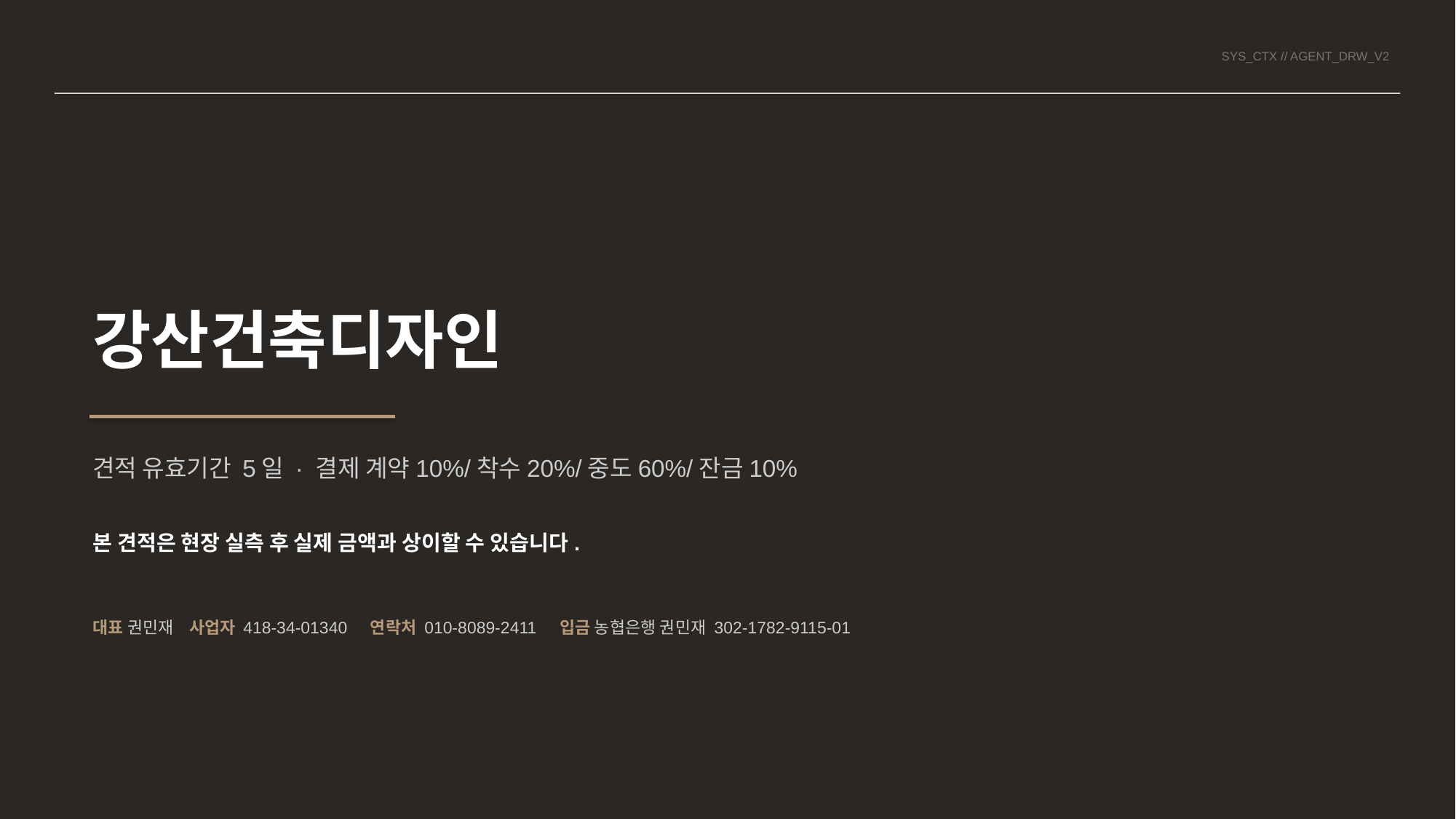

SYS_CTX // AGENT_DRW_V2

강산건축디자인

견적 유효기간 5일 · 결제 계약10%/착수20%/중도60%/잔금10%
본 견적은 현장 실측 후 실제 금액과 상이할 수 있습니다.
대표 권민재    사업자 418-34-01340    연락처 010-8089-2411    입금 농협은행 권민재 302-1782-9115-01